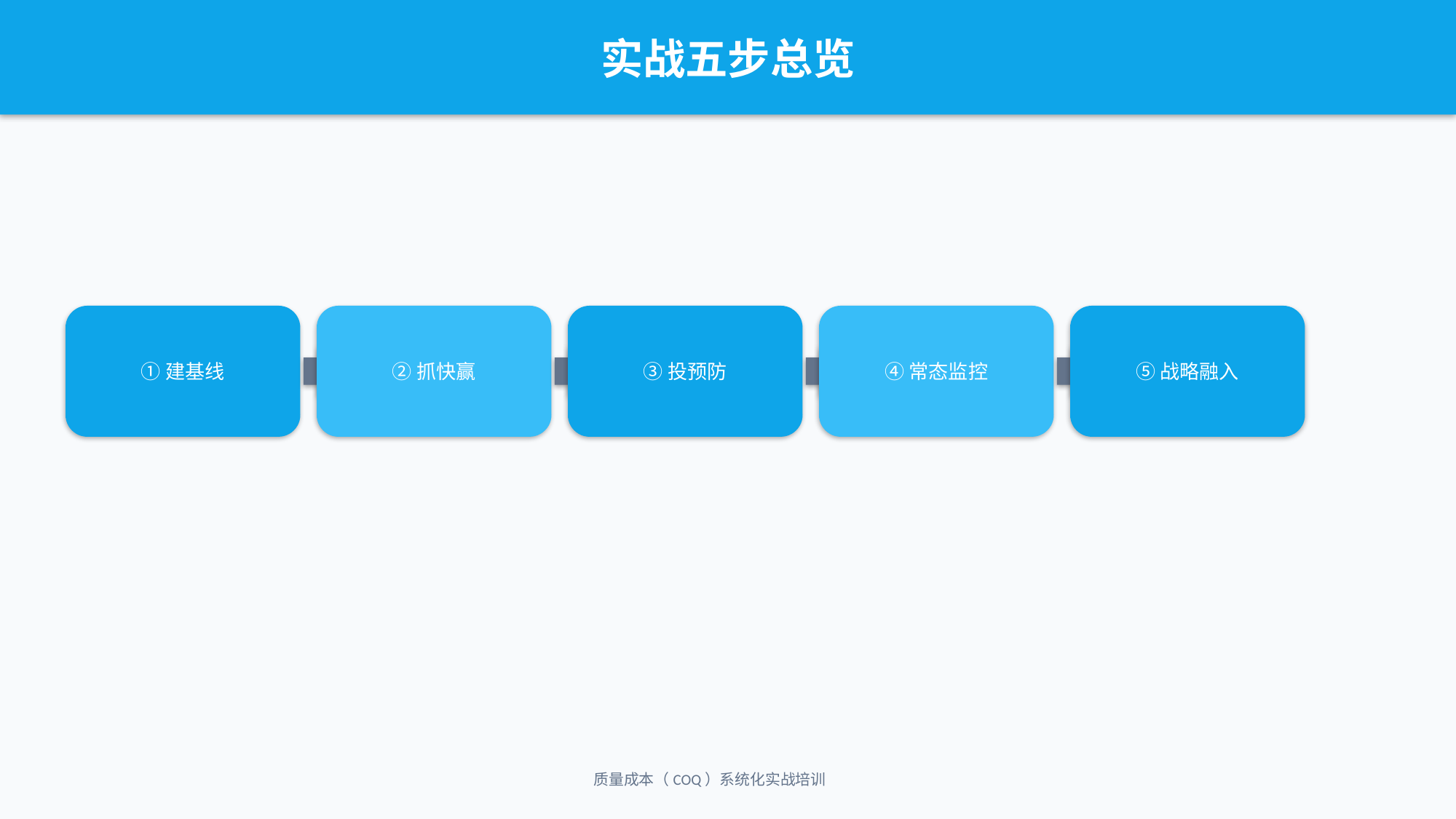

实战五步总览
①建基线
②抓快赢
③投预防
④常态监控
⑤战略融入

质量成本（COQ）系统化实战培训